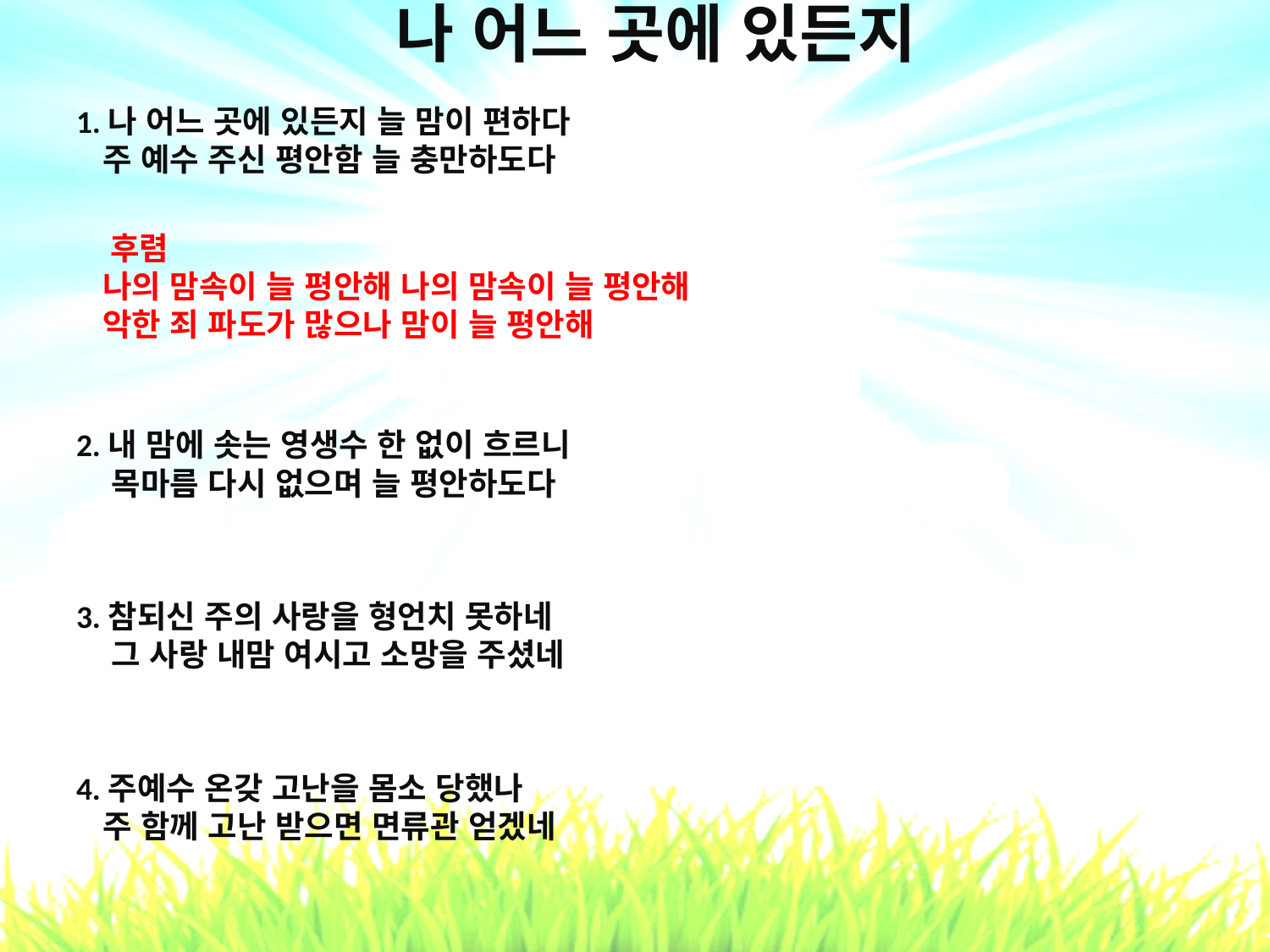

# 나 어느 곳에 있든지
1.나 어느 곳에 있든지 늘 맘이 편하다
   주 예수 주신 평안함 늘 충만하도다

   후렴
   나의 맘속이 늘 평안해 나의 맘속이 늘 평안해
   악한 죄 파도가 많으나 맘이 늘 평안해
2.내 맘에 솟는 영생수 한 없이 흐르니
    목마름 다시 없으며 늘 평안하도다

3.참되신 주의 사랑을 형언치 못하네
    그 사랑 내맘 여시고 소망을 주셨네

4.주예수 온갖 고난을 몸소 당했나
   주 함께 고난 받으면 면류관 얻겠네